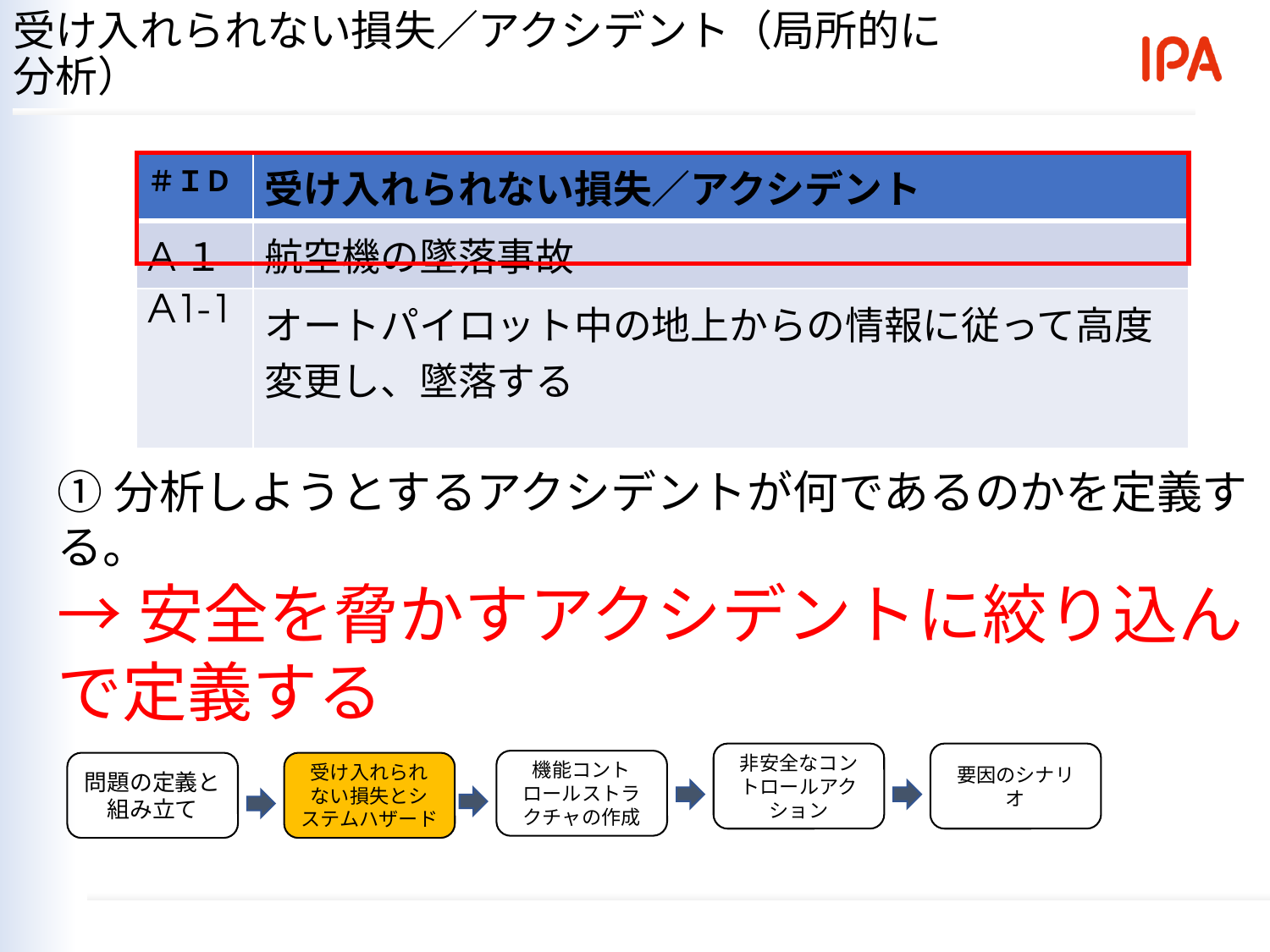

受け入れられない損失／アクシデント（局所的に分析）

| ＃ＩＤ | 受け入れられない損失／アクシデント |
| --- | --- |
| A１ | 航空機の墜落事故 |
| A1-1 | オートパイロット中の地上からの情報に従って高度変更し、墜落する |

①分析しようとするアクシデントが何であるのかを定義する。
→安全を脅かすアクシデントに絞り込んで定義する

非安全なコントロールアクション
要因のシナリオ
機能コントロールストラクチャの作成
問題の定義と組み立て
受け入れられない損失とシステムハザード